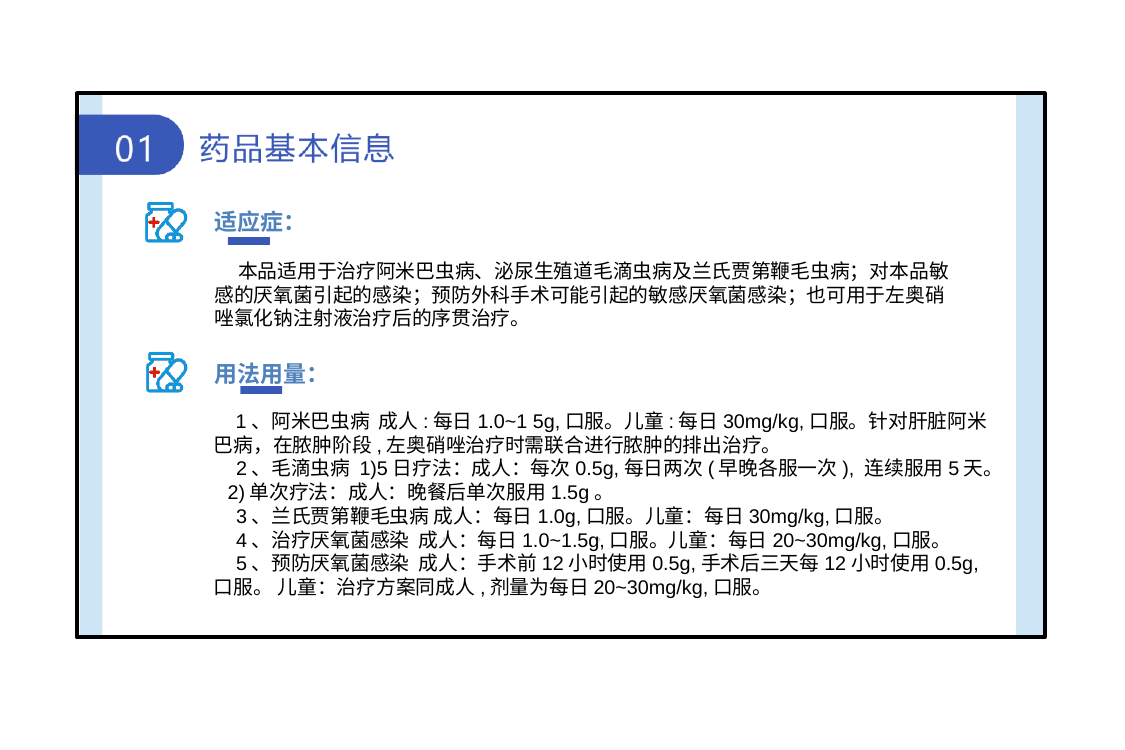

适应症：
    本品适用于治疗阿米巴虫病、泌尿生殖道毛滴虫病及兰氏贾第鞭毛虫病；对本品敏感的厌氧菌引起的感染；预防外科手术可能引起的敏感厌氧菌感染；也可用于左奥硝唑氯化钠注射液治疗后的序贯治疗。

用法用量：
    1、阿米巴虫病  成人:每日1.0~1 5g,口服。儿童:每日30mg/kg,口服。针对肝脏阿米巴病，在脓肿阶段,左奥硝唑治疗时需联合进行脓肿的排出治疗。
    2、毛滴虫病 1)5日疗法：成人：每次0.5g,每日两次(早晚各服一次), 连续服用5天。  2)单次疗法：成人：晚餐后单次服用1.5g。
    3、兰氏贾第鞭毛虫病 成人：每日1.0g,口服。儿童：每日30mg/kg,口服。
    4、治疗厌氧菌感染  成人：每日1.0~1.5g,口服。儿童：每日20~30mg/kg,口服。
    5、预防厌氧菌感染  成人：手术前12小时使用0.5g,手术后三天每12小时使用0.5g,口服。 儿童：治疗方案同成人,剂量为每日20~30mg/kg,口服。